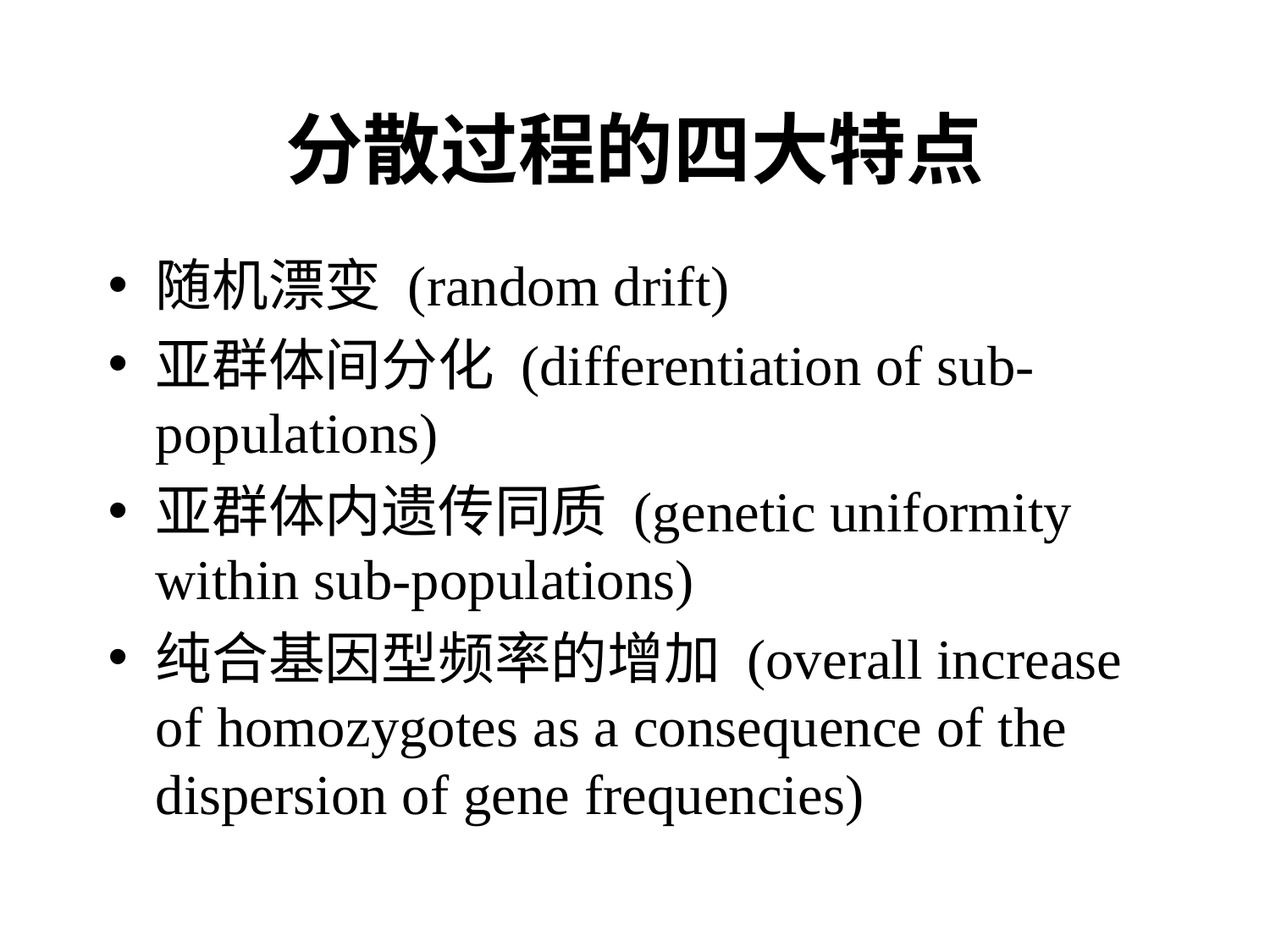

# 分散过程的四大特点
随机漂变 (random drift)
亚群体间分化 (differentiation of sub-populations)
亚群体内遗传同质 (genetic uniformity within sub-populations)
纯合基因型频率的增加 (overall increase of homozygotes as a consequence of the dispersion of gene frequencies)